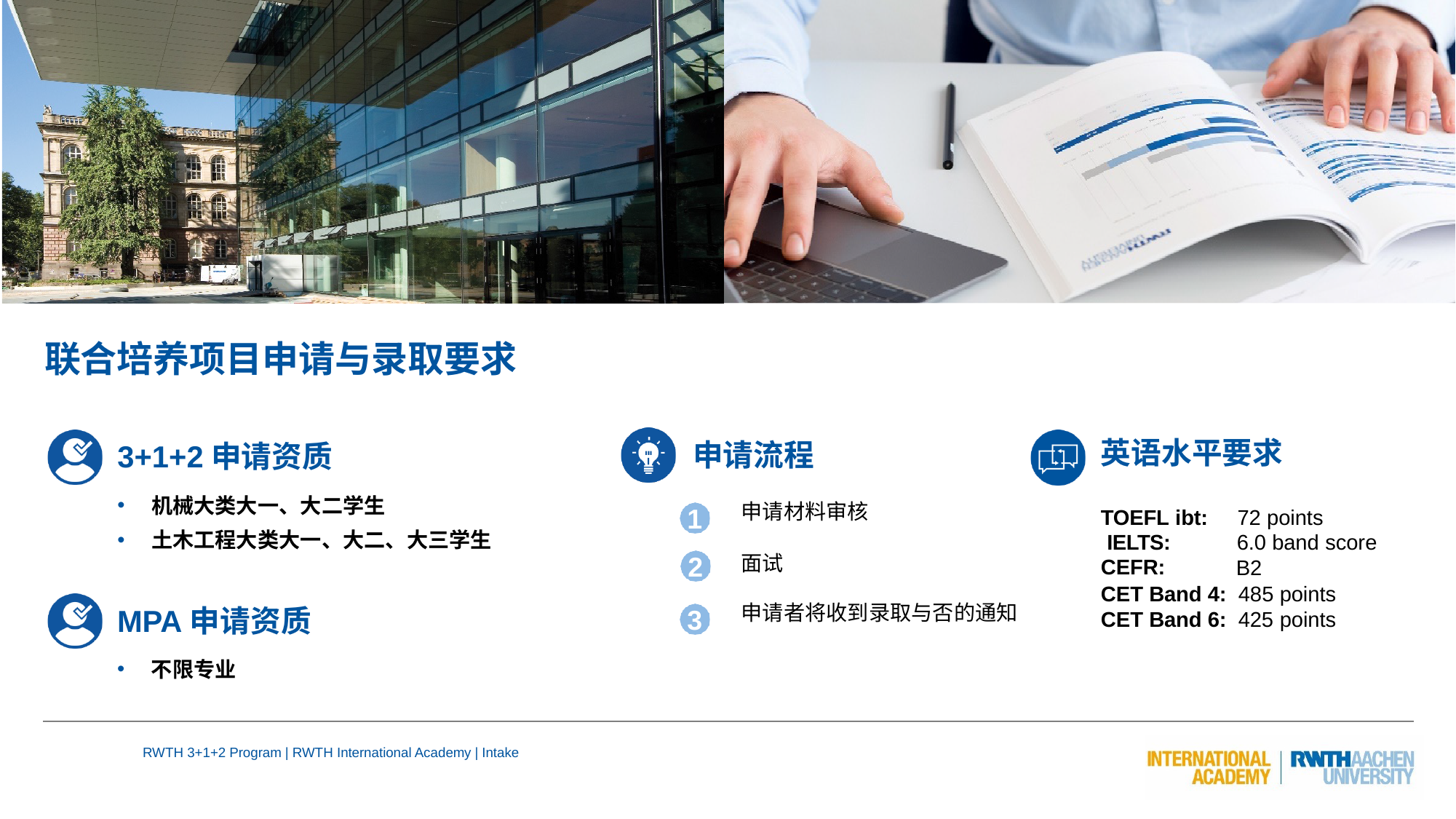

# 联合培养项目申请与录取要求

英语水平要求
申请流程
3+1+2申请资质
机械大类大一、大二学生
土木工程大类大一、大二、大三学生
1
2
3
申请材料审核

TOEFL ibt:  IELTS:  CEFR:
72 points
6.0 band score
B2
面试
申请者将收到录取与否的通知

CET Band 4:  485 points
CET Band 6:  425 points

MPA申请资质
不限专业

23
RWTH 3+1+2 Program | RWTH International Academy | Intake